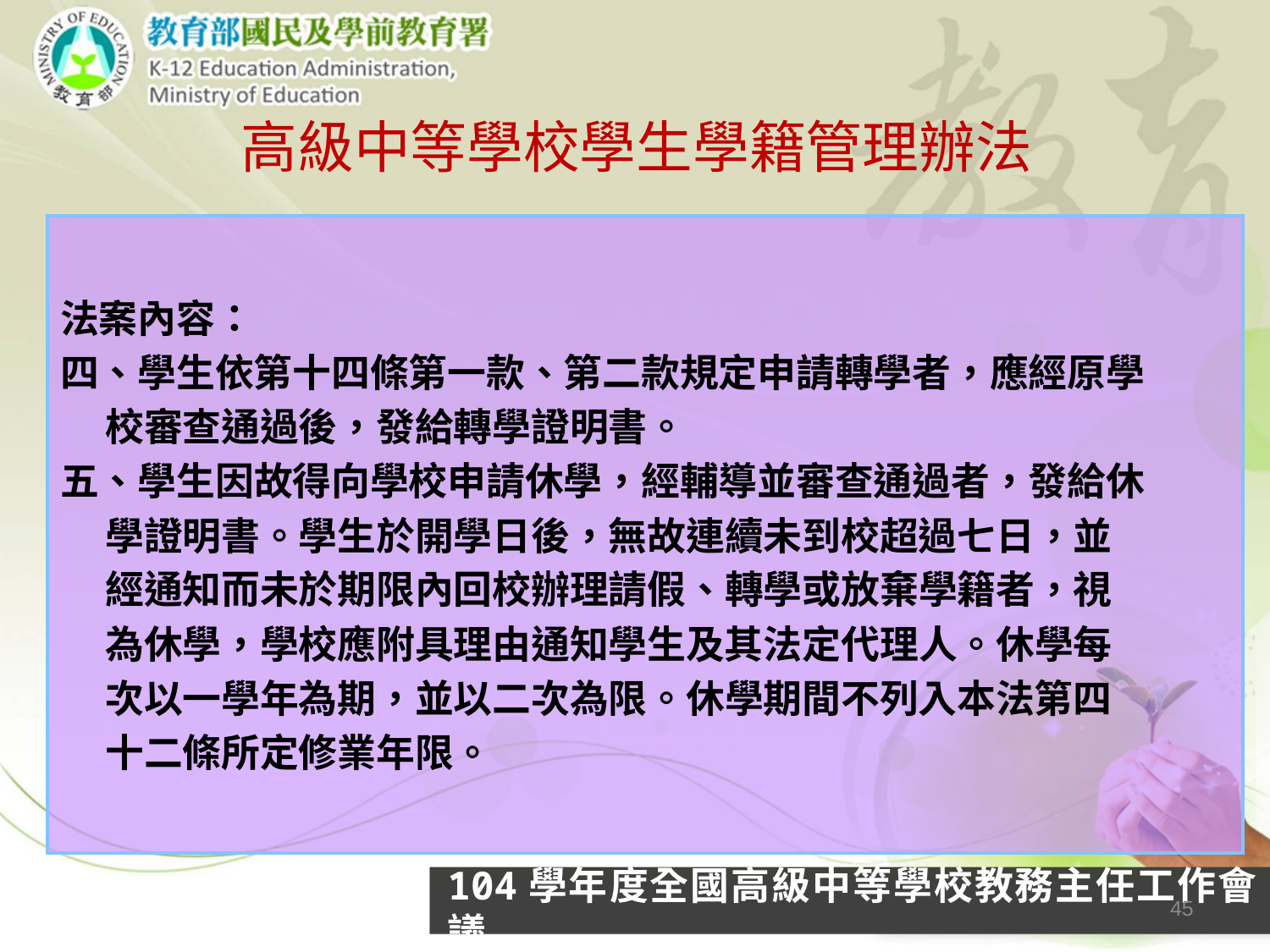

# 高級中等學校學生學籍管理辦法
法案內容：
四、學生依第十四條第一款、第二款規定申請轉學者，應經原學
    校審查通過後，發給轉學證明書。
五、學生因故得向學校申請休學，經輔導並審查通過者，發給休
    學證明書。學生於開學日後，無故連續未到校超過七日，並
    經通知而未於期限內回校辦理請假、轉學或放棄學籍者，視
    為休學，學校應附具理由通知學生及其法定代理人。休學每
    次以一學年為期，並以二次為限。休學期間不列入本法第四
    十二條所定修業年限。
104學年度全國高級中等學校教務主任工作會議
45